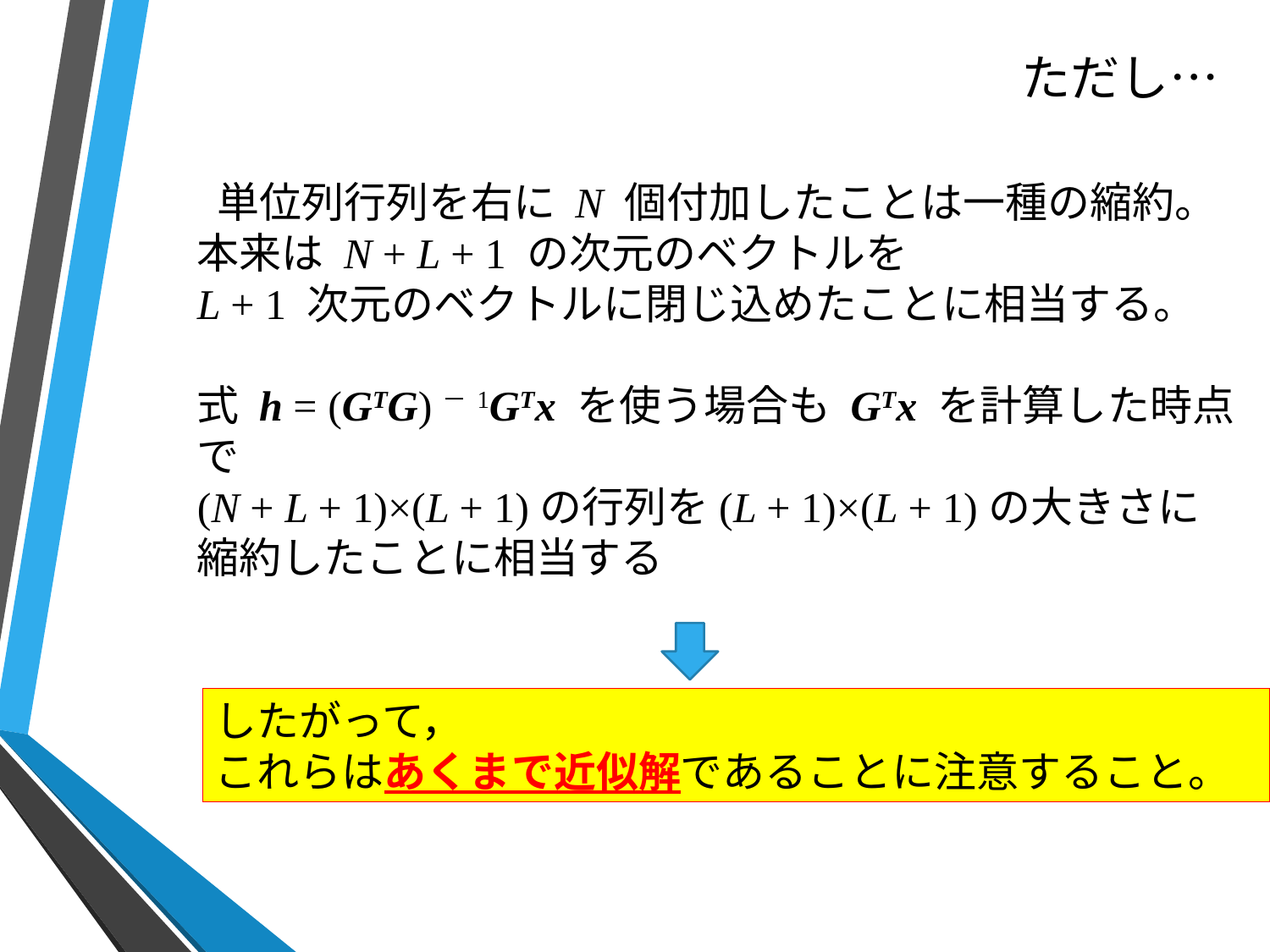

# ただし…
 単位列行列を右に N 個付加したことは一種の縮約。
本来は N + L + 1 の次元のベクトルを
L + 1 次元のベクトルに閉じ込めたことに相当する。

式 h = (GTG)－1GTx を使う場合も GTx を計算した時点で
(N + L + 1)×(L + 1)の行列を(L + 1)×(L + 1)の大きさに
縮約したことに相当する

したがって，
これらはあくまで近似解であることに注意すること。